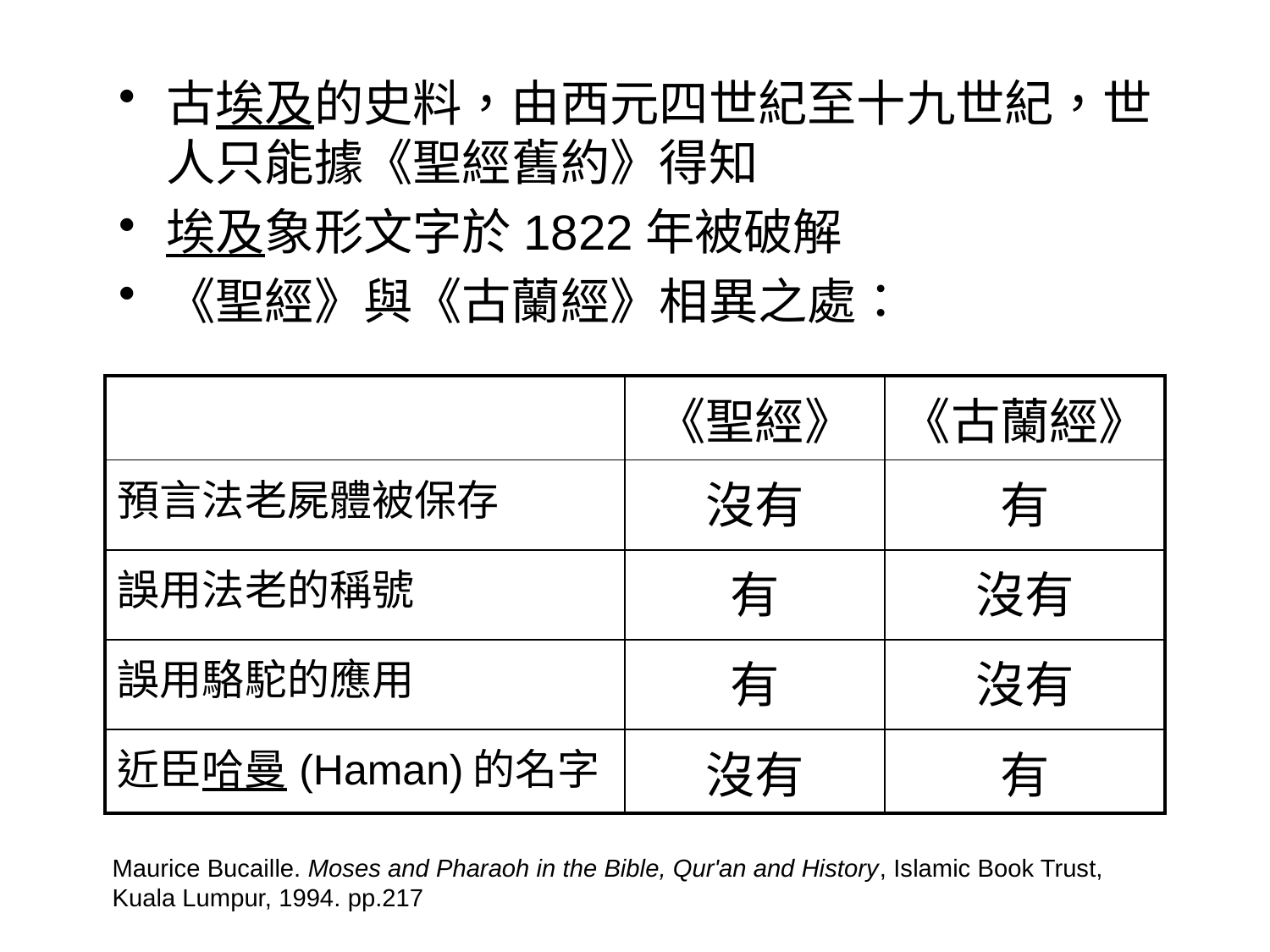

古埃及的史料，由西元四世紀至十九世紀，世人只能據《聖經舊約》得知
埃及象形文字於1822年被破解
《聖經》與《古蘭經》相異之處：

|  | 《聖經》 | 《古蘭經》 |
| --- | --- | --- |
| 預言法老屍體被保存 | 沒有 | 有 |
| 誤用法老的稱號 | 有 | 沒有 |
| 誤用駱駝的應用 | 有 | 沒有 |
| 近臣哈曼(Haman)的名字 | 沒有 | 有 |
Maurice Bucaille. Moses and Pharaoh in the Bible, Qur'an and History, Islamic Book Trust, Kuala Lumpur, 1994. pp.217